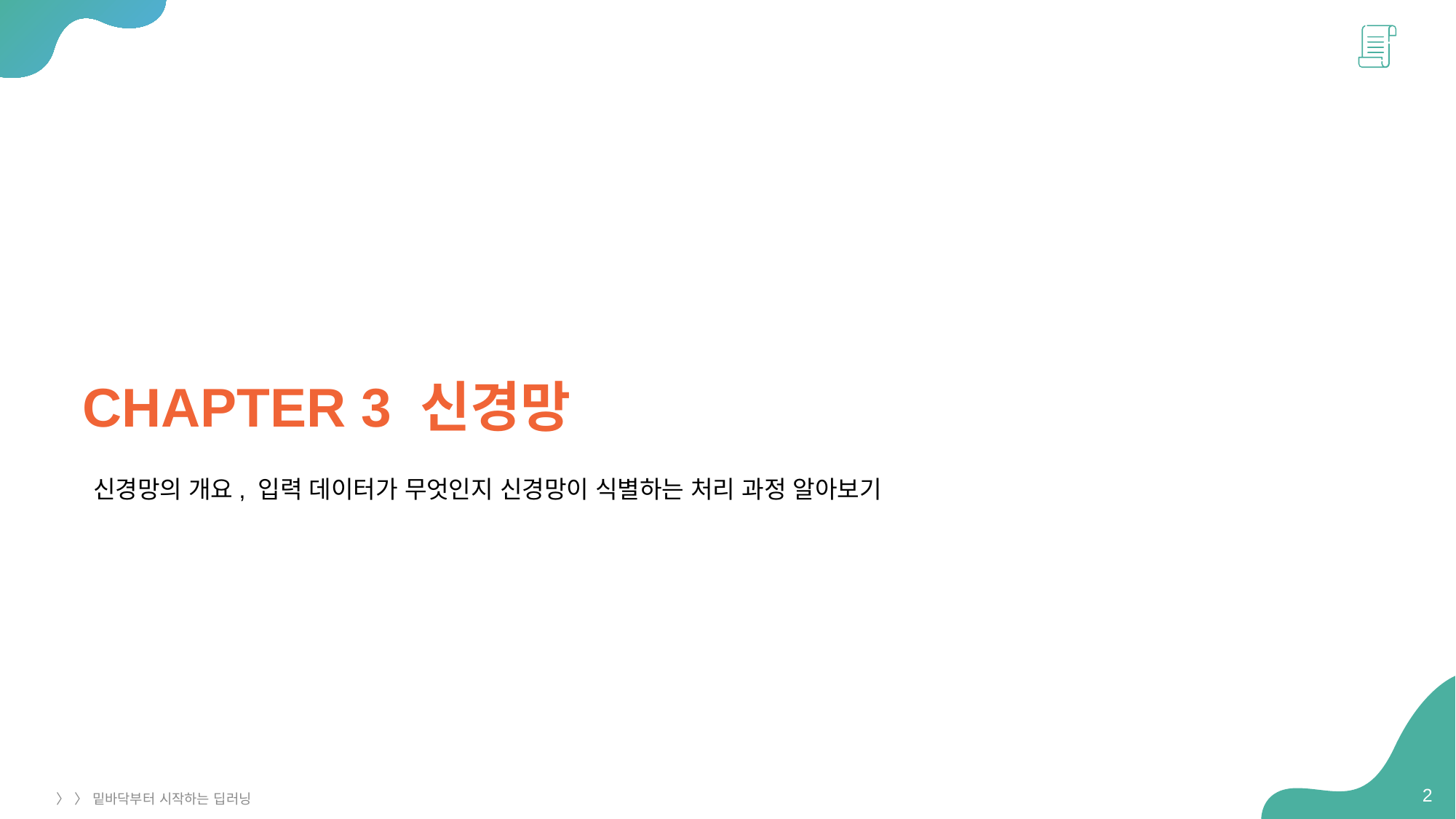

CHAPTER 3 신경망
신경망의 개요, 입력 데이터가 무엇인지 신경망이 식별하는 처리 과정 알아보기
2
〉 〉 밑바닥부터 시작하는 딥러닝